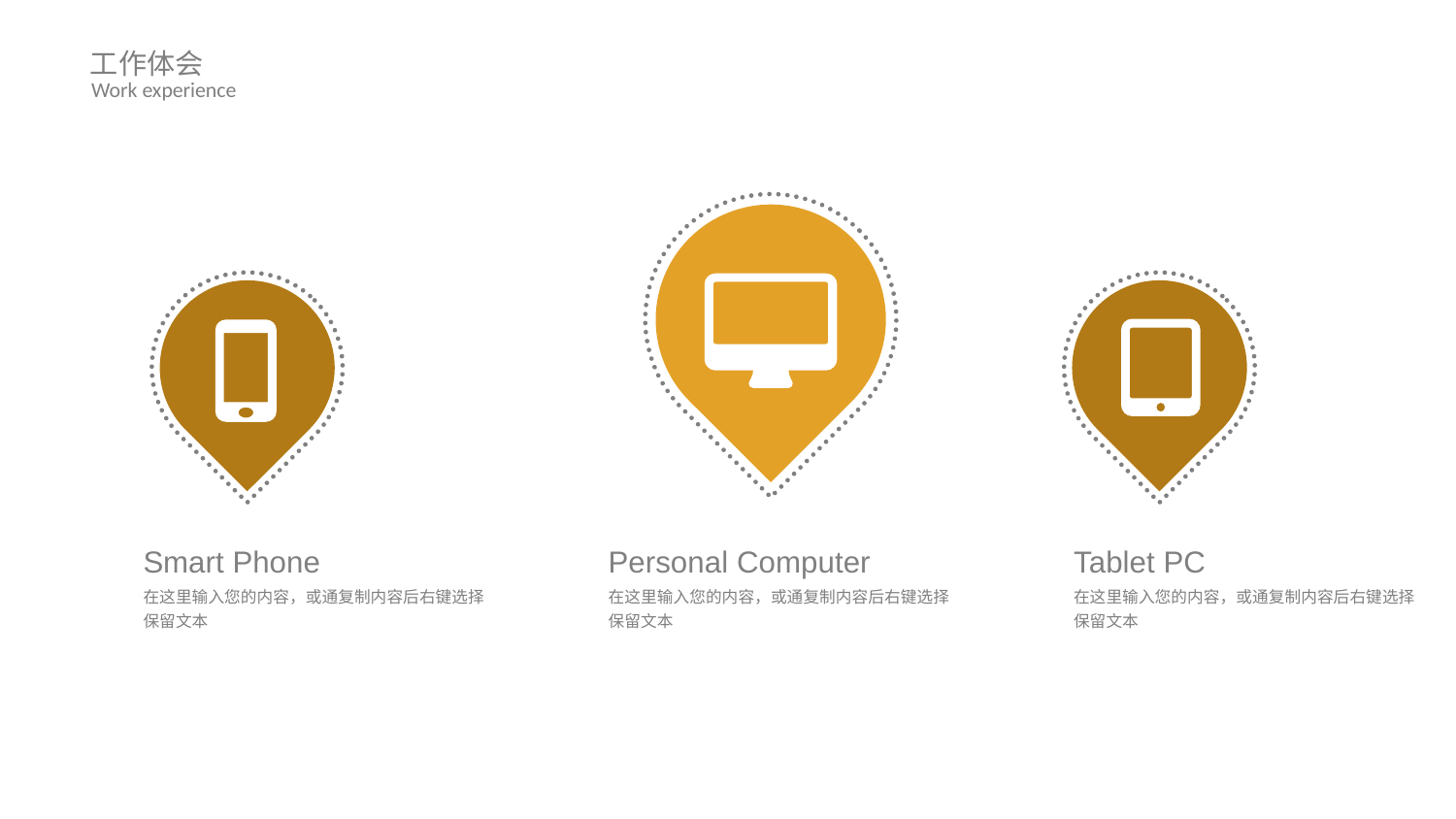

Smart Phone
在这里输入您的内容，或通复制内容后右键选择保留文本
Personal Computer
在这里输入您的内容，或通复制内容后右键选择保留文本
Tablet PC
在这里输入您的内容，或通复制内容后右键选择保留文本